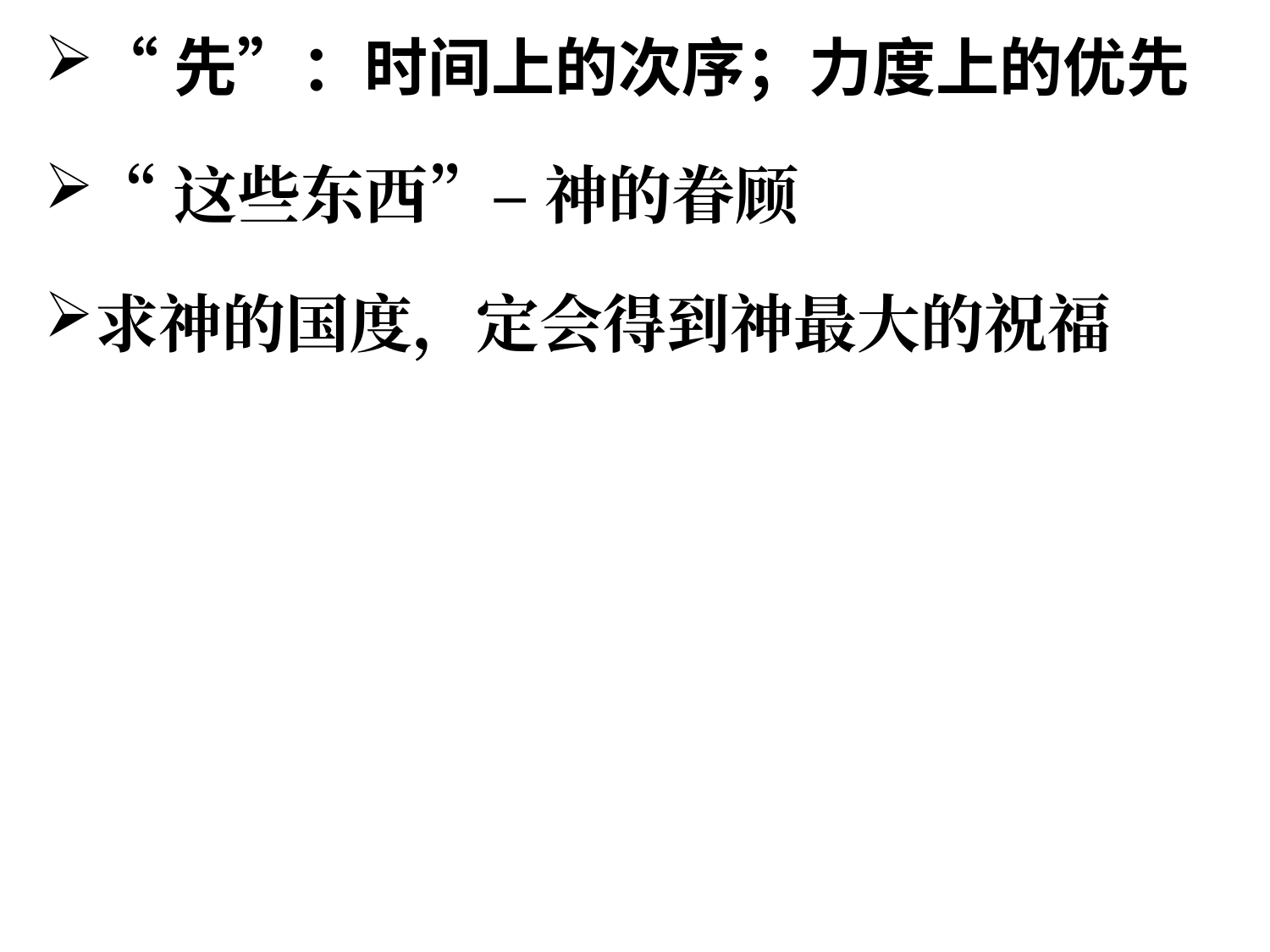

“先”：时间上的次序；力度上的优先

“这些东西”– 神的眷顾

求神的国度，定会得到神最大的祝福